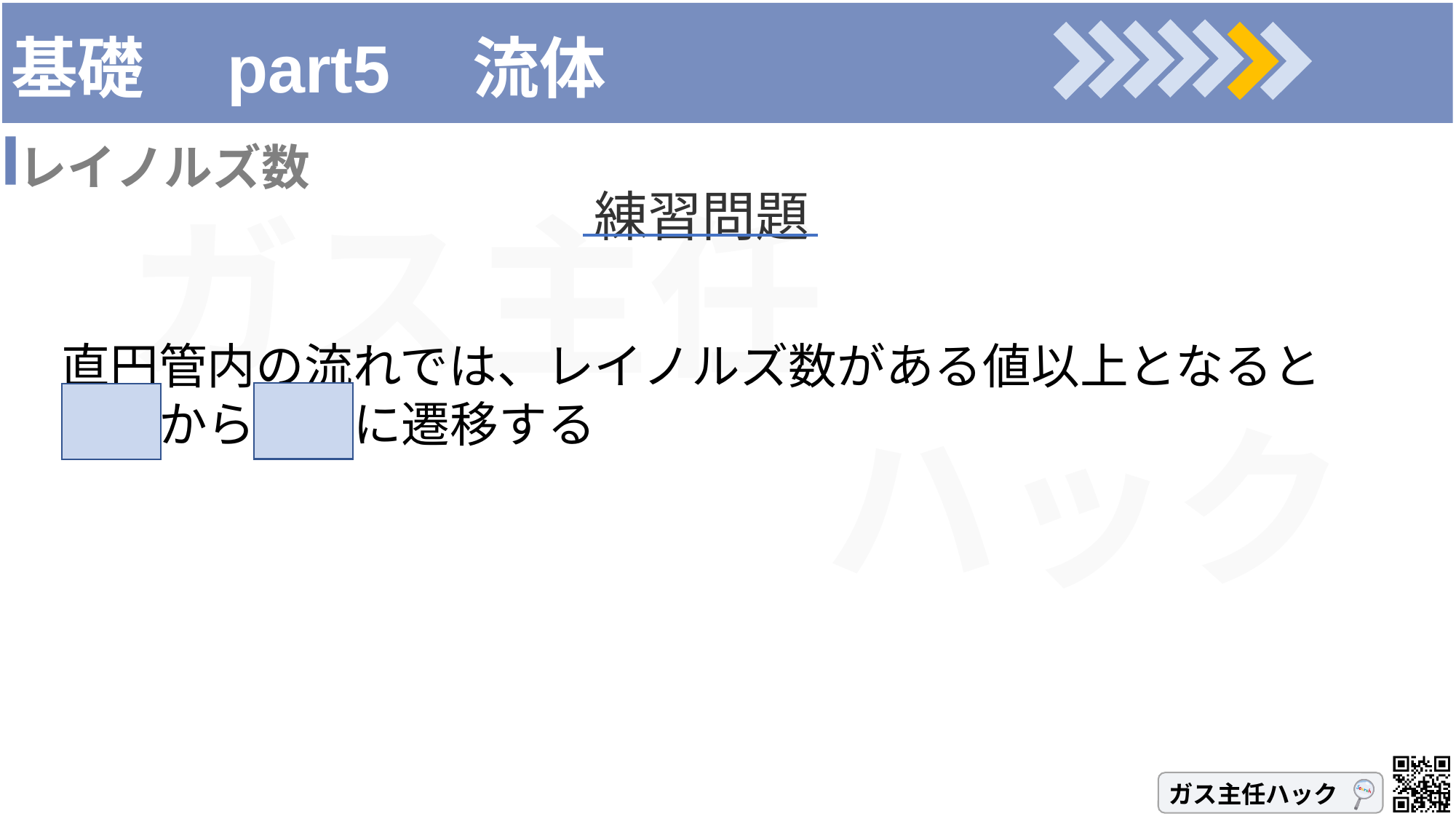

# 基礎　part5　流体

レイノルズ数

練習問題
直円管内の流れでは、レイノルズ数がある値以上となると
層流から乱流に遷移する